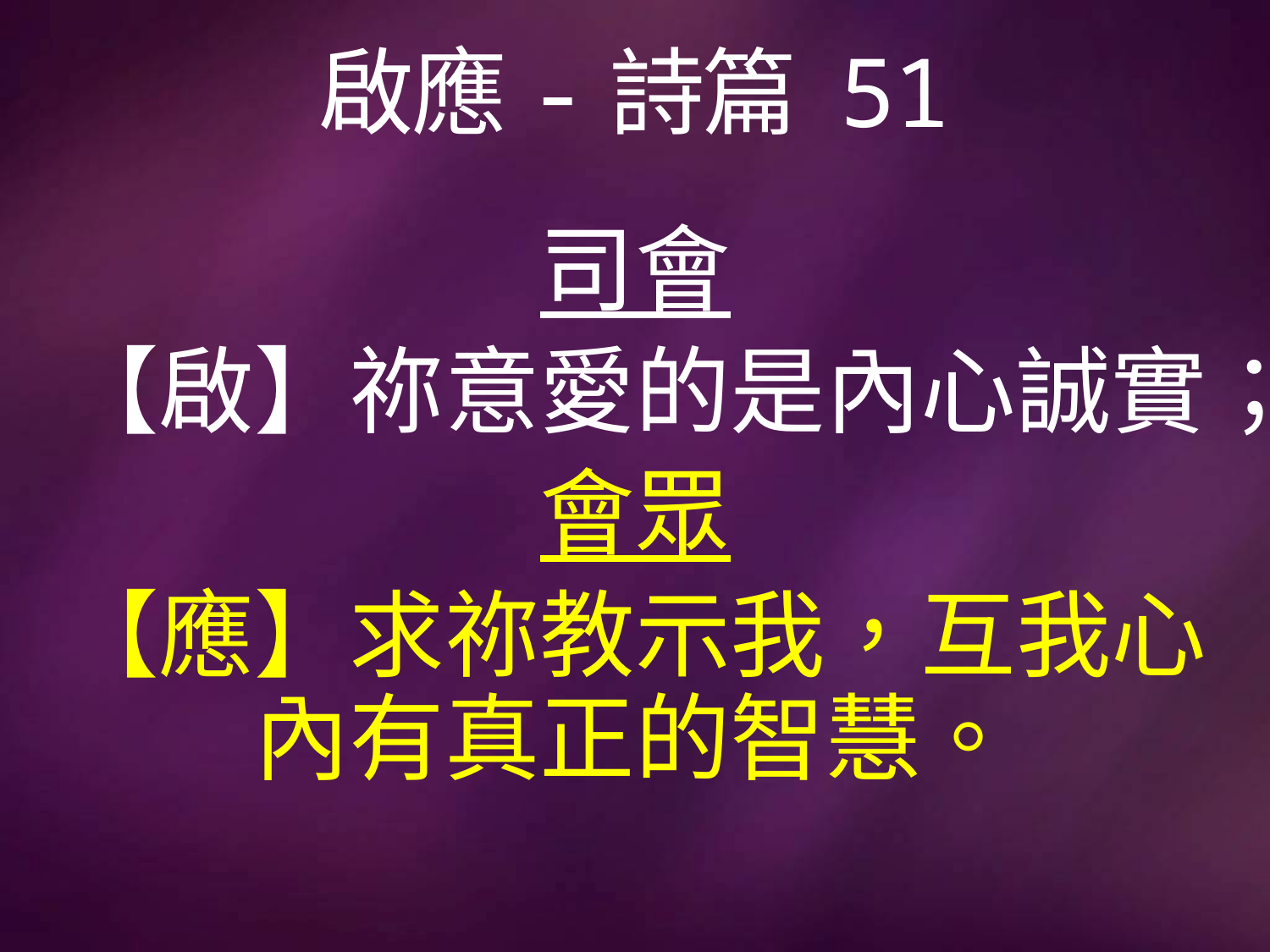

# 啟應-詩篇 51
司會
【啟】祢意愛的是內心誠實；
會眾
【應】求祢教示我，互我心內有真正的智慧。